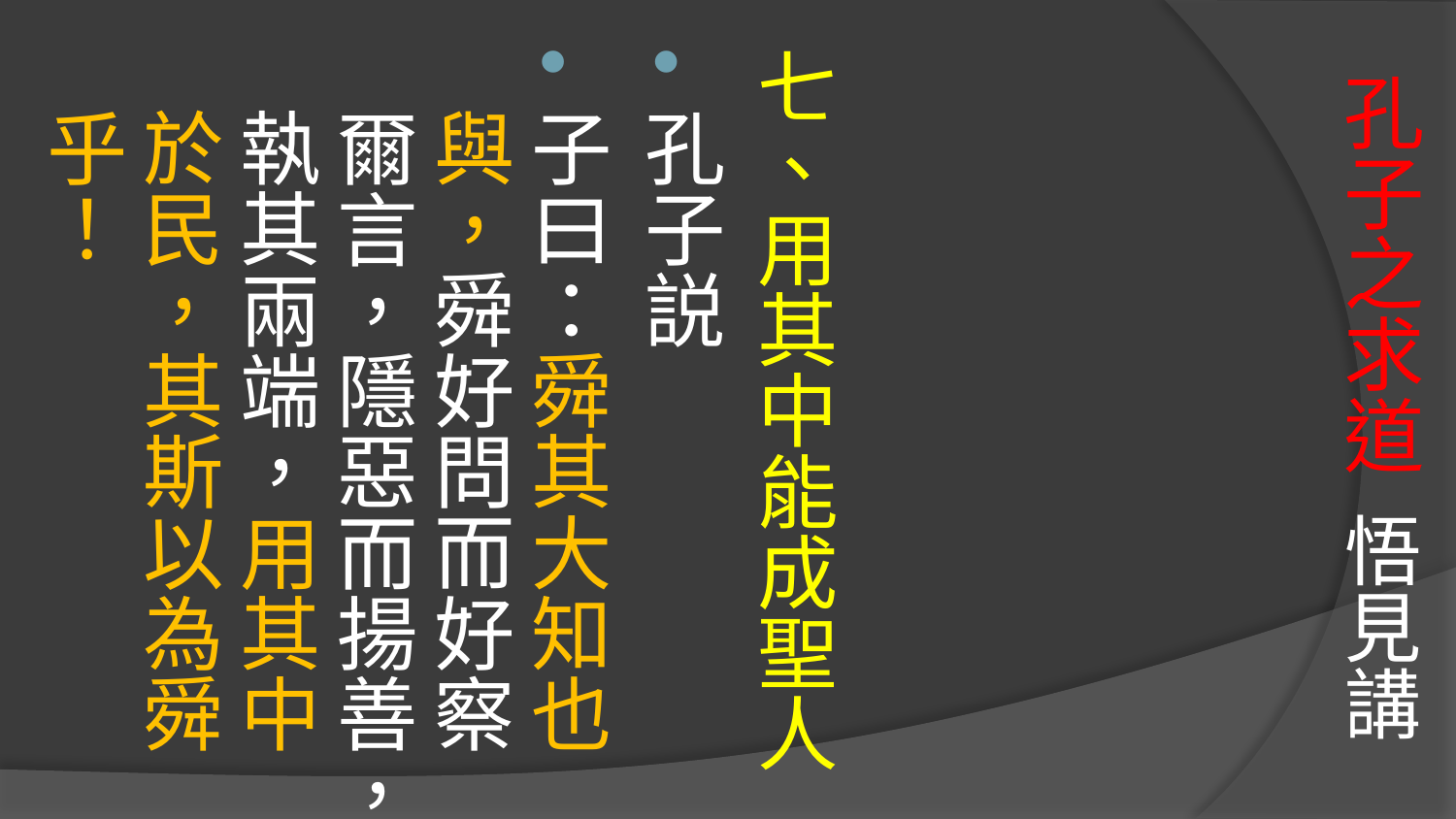

# 孔子之求道  悟見講
七、用其中能成聖人
孔子説
子曰：舜其大知也與，舜好問而好察爾言，隱惡而揚善，執其兩端，用其中於民，其斯以為舜乎！